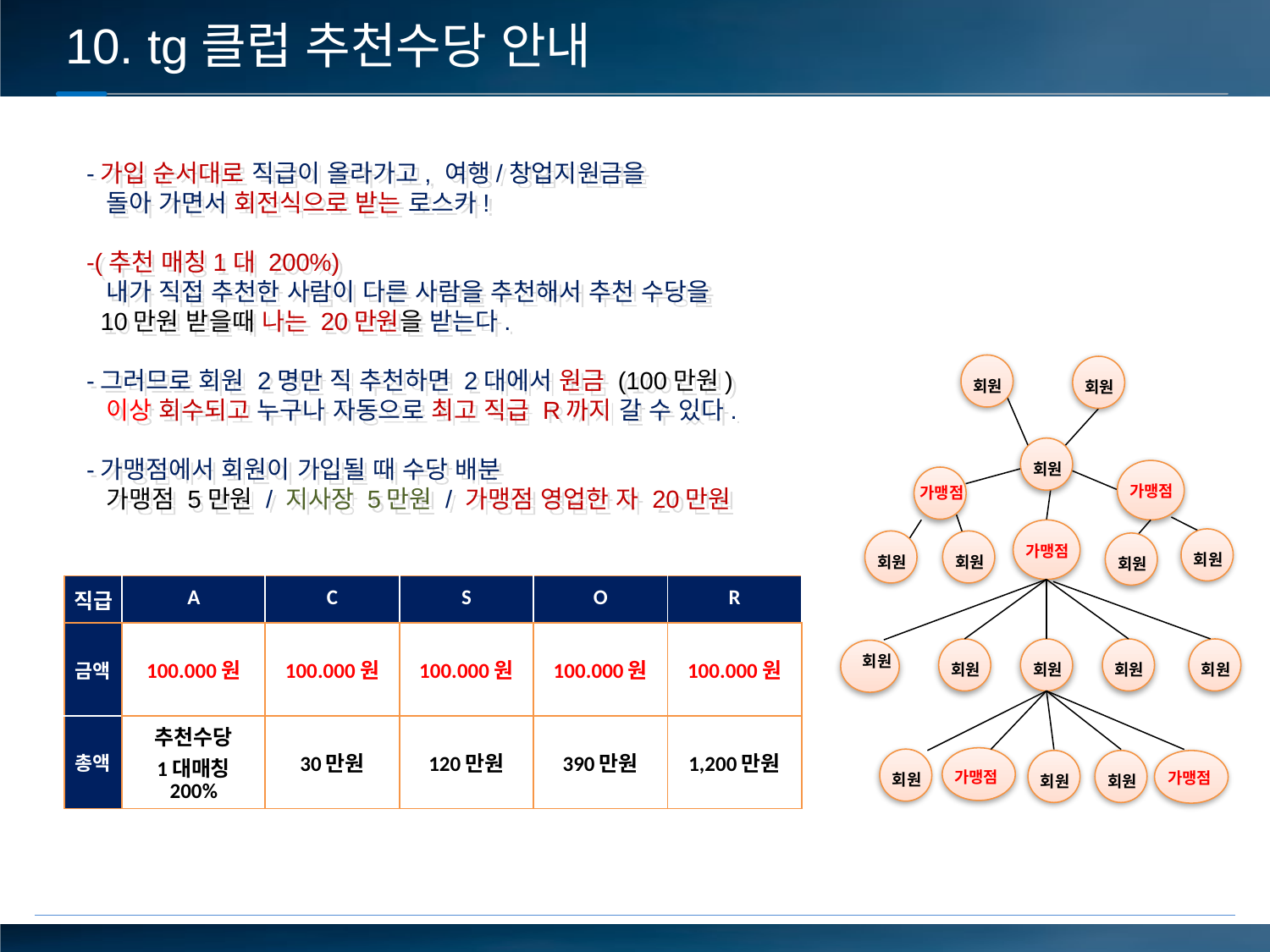

10. tg클럽 추천수당 안내

-가입 순서대로 직급이 올라가고, 여행/창업지원금을
  돌아 가면서 회전식으로 받는 로스카!

-(추천 매칭1대 200%)
  내가 직접 추천한 사람이 다른 사람을 추천해서 추천 수당을
  10만원 받을때 나는 20만원을 받는다.

-그러므로 회원 2명만 직 추천하면 2대에서 원금 (100만원)
  이상 회수되고 누구나 자동으로 최고 직급 R까지 갈 수 있다.

-가맹점에서 회원이 가입될 때 수당 배분
  가맹점 5만원 / 지사장 5만원 / 가맹점 영업한 자 20만원

회원

회원

회원

가맹점

가맹점

가맹점

회원

회원

회원

회원
| 직급 | A | C | S | O | R |
| --- | --- | --- | --- | --- | --- |
| 금액 | 100.000원 | 100.000원 | 100.000원 | 100.000원 | 100.000원 |
| 총액 | 추천수당 1대매칭 200% | 30만원 | 120만원 | 390만원 | 1,200만원 |

회원

회원

회원

회원
회원

가맹점

회원

가맹점

회원

회원